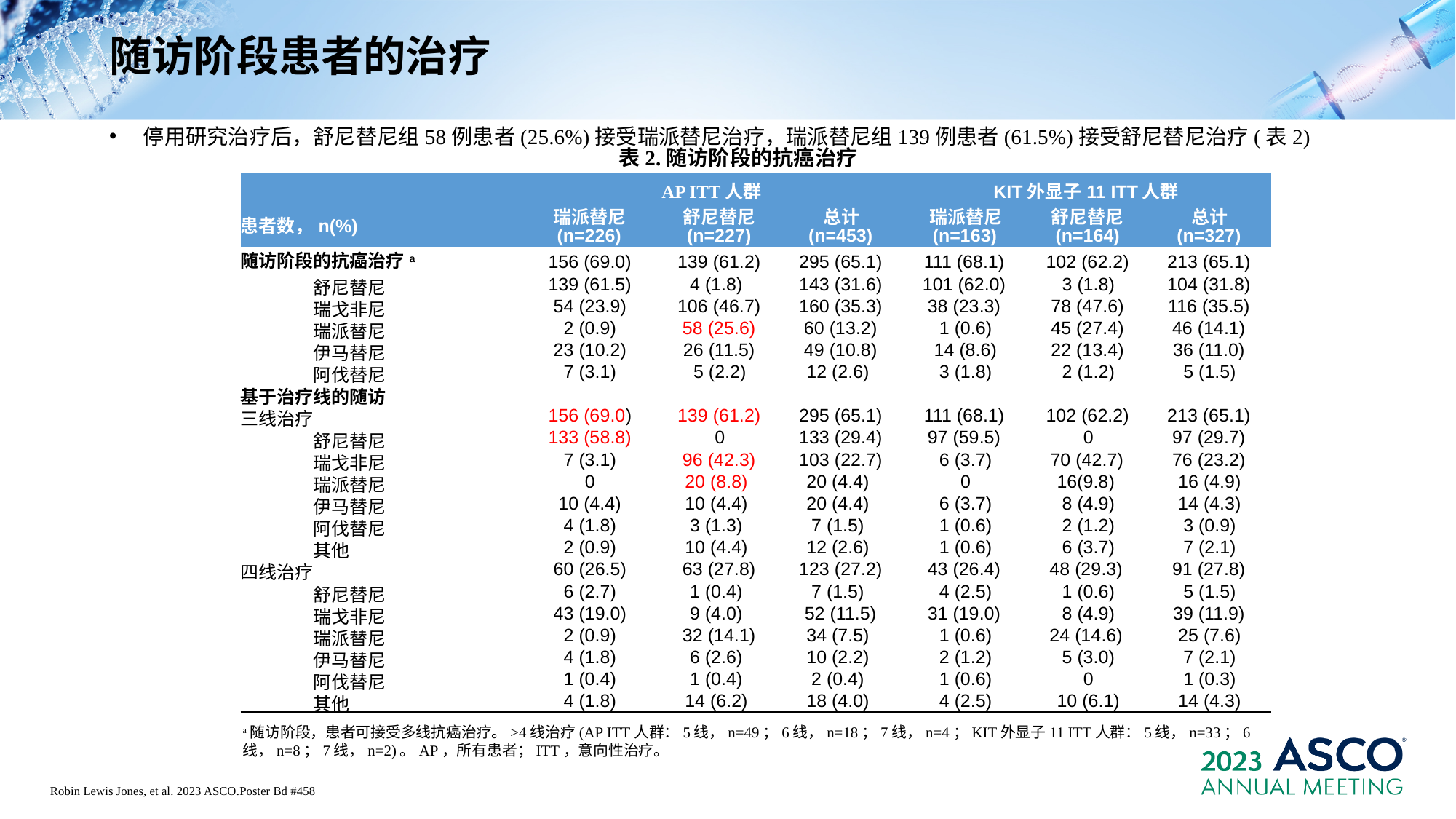

随访阶段患者的治疗
停用研究治疗后，舒尼替尼组58例患者(25.6%)接受瑞派替尼治疗，瑞派替尼组139例患者(61.5%)接受舒尼替尼治疗(表2)
表2.随访阶段的抗癌治疗
|  | AP ITT人群 |  |  | KIT外显子11 ITT人群 |  |  |
| --- | --- | --- | --- | --- | --- | --- |
| 患者数，n(%) | 瑞派替尼 | 舒尼替尼 | 总计 | 瑞派替尼 | 舒尼替尼 | 总计 |
|  | (n=226) | (n=227) | (n=453) | (n=163) | (n=164) | (n=327) |
| 随访阶段的抗癌治疗a | 156 (69.0) | 139 (61.2) | 295 (65.1) | 111 (68.1) | 102 (62.2) | 213 (65.1) |
| 舒尼替尼 | 139 (61.5) | 4 (1.8) | 143 (31.6) | 101 (62.0) | 3 (1.8) | 104 (31.8) |
| 瑞戈非尼 | 54 (23.9) | 106 (46.7) | 160 (35.3) | 38 (23.3) | 78 (47.6) | 116 (35.5) |
| 瑞派替尼 | 2 (0.9) | 58 (25.6) | 60 (13.2) | 1 (0.6) | 45 (27.4) | 46 (14.1) |
| 伊马替尼 | 23 (10.2) | 26 (11.5) | 49 (10.8) | 14 (8.6) | 22 (13.4) | 36 (11.0) |
| 阿伐替尼 | 7 (3.1) | 5 (2.2) | 12 (2.6) | 3 (1.8) | 2 (1.2) | 5 (1.5) |
| 基于治疗线的随访 |  |  |  |  |  |  |
| 三线治疗 | 156 (69.0) | 139 (61.2) | 295 (65.1) | 111 (68.1) | 102 (62.2) | 213 (65.1) |
| 舒尼替尼 | 133 (58.8) | 0 | 133 (29.4) | 97 (59.5) | 0 | 97 (29.7) |
| 瑞戈非尼 | 7 (3.1) | 96 (42.3) | 103 (22.7) | 6 (3.7) | 70 (42.7) | 76 (23.2) |
| 瑞派替尼 | 0 | 20 (8.8) | 20 (4.4) | 0 | 16(9.8) | 16 (4.9) |
| 伊马替尼 | 10 (4.4) | 10 (4.4) | 20 (4.4) | 6 (3.7) | 8 (4.9) | 14 (4.3) |
| 阿伐替尼 | 4 (1.8) | 3 (1.3) | 7 (1.5) | 1 (0.6) | 2 (1.2) | 3 (0.9) |
| 其他 | 2 (0.9) | 10 (4.4) | 12 (2.6) | 1 (0.6) | 6 (3.7) | 7 (2.1) |
| 四线治疗 | 60 (26.5) | 63 (27.8) | 123 (27.2) | 43 (26.4) | 48 (29.3) | 91 (27.8) |
| 舒尼替尼 | 6 (2.7) | 1 (0.4) | 7 (1.5) | 4 (2.5) | 1 (0.6) | 5 (1.5) |
| 瑞戈非尼 | 43 (19.0) | 9 (4.0) | 52 (11.5) | 31 (19.0) | 8 (4.9) | 39 (11.9) |
| 瑞派替尼 | 2 (0.9) | 32 (14.1) | 34 (7.5) | 1 (0.6) | 24 (14.6) | 25 (7.6) |
| 伊马替尼 | 4 (1.8) | 6 (2.6) | 10 (2.2) | 2 (1.2) | 5 (3.0) | 7 (2.1) |
| 阿伐替尼 | 1 (0.4) | 1 (0.4) | 2 (0.4) | 1 (0.6) | 0 | 1 (0.3) |
| 其他 | 4 (1.8) | 14 (6.2) | 18 (4.0) | 4 (2.5) | 10 (6.1) | 14 (4.3) |
a随访阶段，患者可接受多线抗癌治疗。>4线治疗(AP ITT人群：5线，n=49；6线，n=18；7线，n=4；KIT外显子11 ITT人群：5线，n=33；6线，n=8；7线，n=2)。AP，所有患者；ITT，意向性治疗。
Robin Lewis Jones, et al. 2023 ASCO.Poster Bd #458